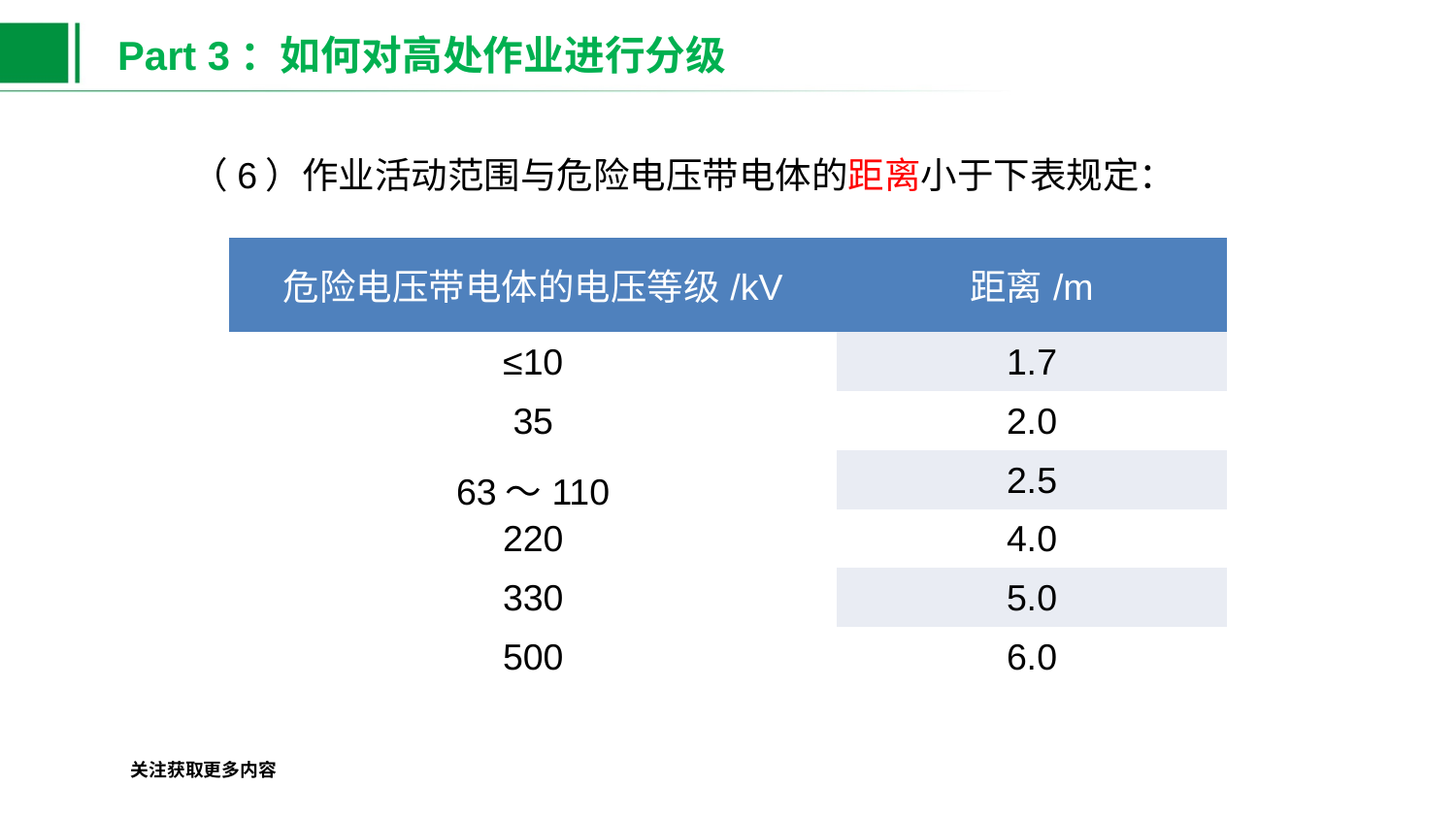

Part 3：如何对高处作业进行分级
（6）作业活动范围与危险电压带电体的距离小于下表规定：
| 危险电压带电体的电压等级/kV | 距离/m |
| --- | --- |
| ≤10 | 1.7 |
| 35 | 2.0 |
| 63～110 | 2.5 |
| 220 | 4.0 |
| 330 | 5.0 |
| 500 | 6.0 |
关注获取更多内容
17